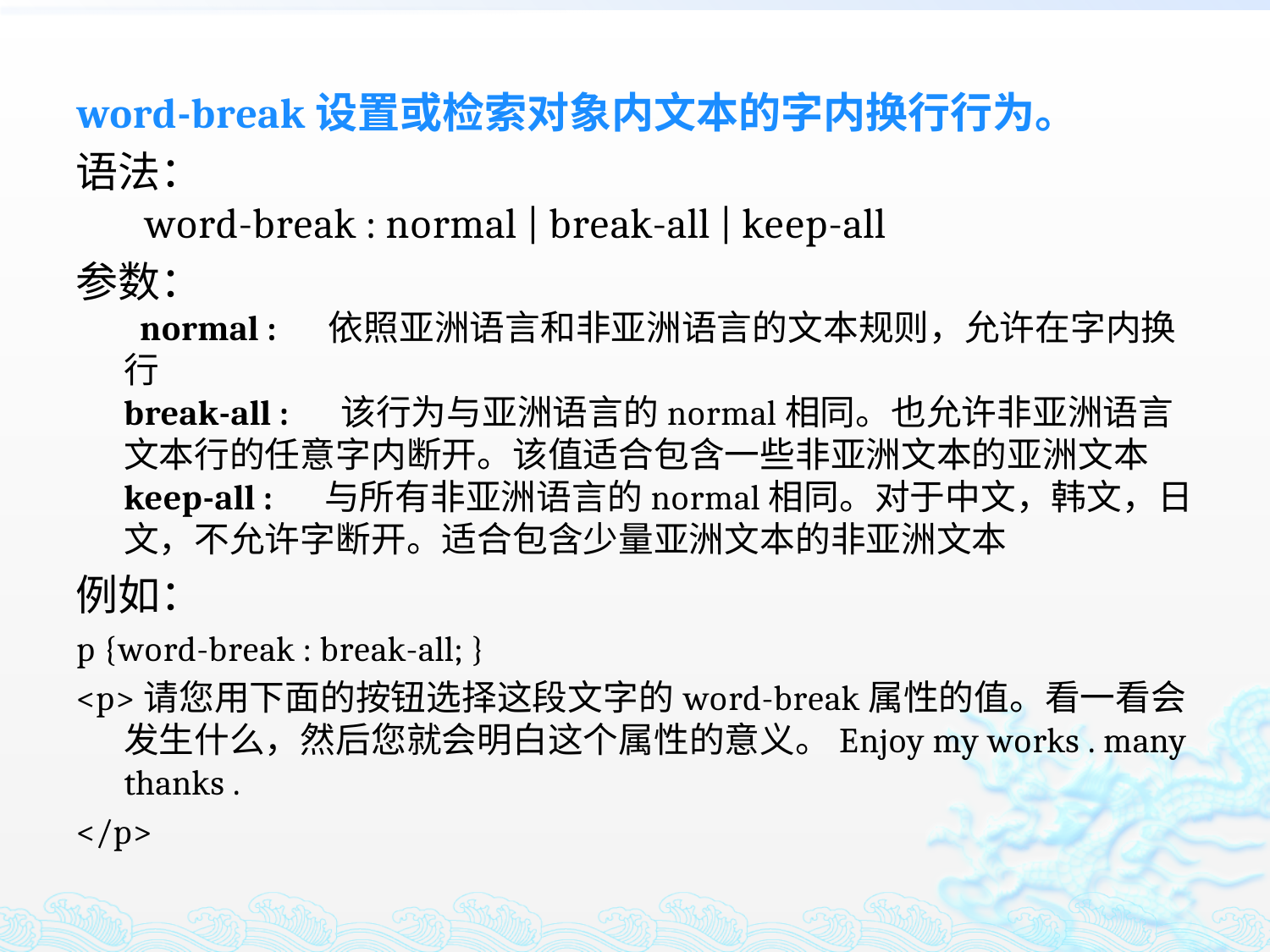

word-break设置或检索对象内文本的字内换行行为。
语法：
 word-break : normal | break-all | keep-all
参数：
 normal : 　依照亚洲语言和非亚洲语言的文本规则，允许在字内换行
break-all : 　该行为与亚洲语言的normal相同。也允许非亚洲语言文本行的任意字内断开。该值适合包含一些非亚洲文本的亚洲文本
keep-all : 　与所有非亚洲语言的normal相同。对于中文，韩文，日文，不允许字断开。适合包含少量亚洲文本的非亚洲文本
例如：
p {word-break : break-all; }
<p>请您用下面的按钮选择这段文字的word-break属性的值。看一看会发生什么，然后您就会明白这个属性的意义。Enjoy my works . many thanks .
</p>